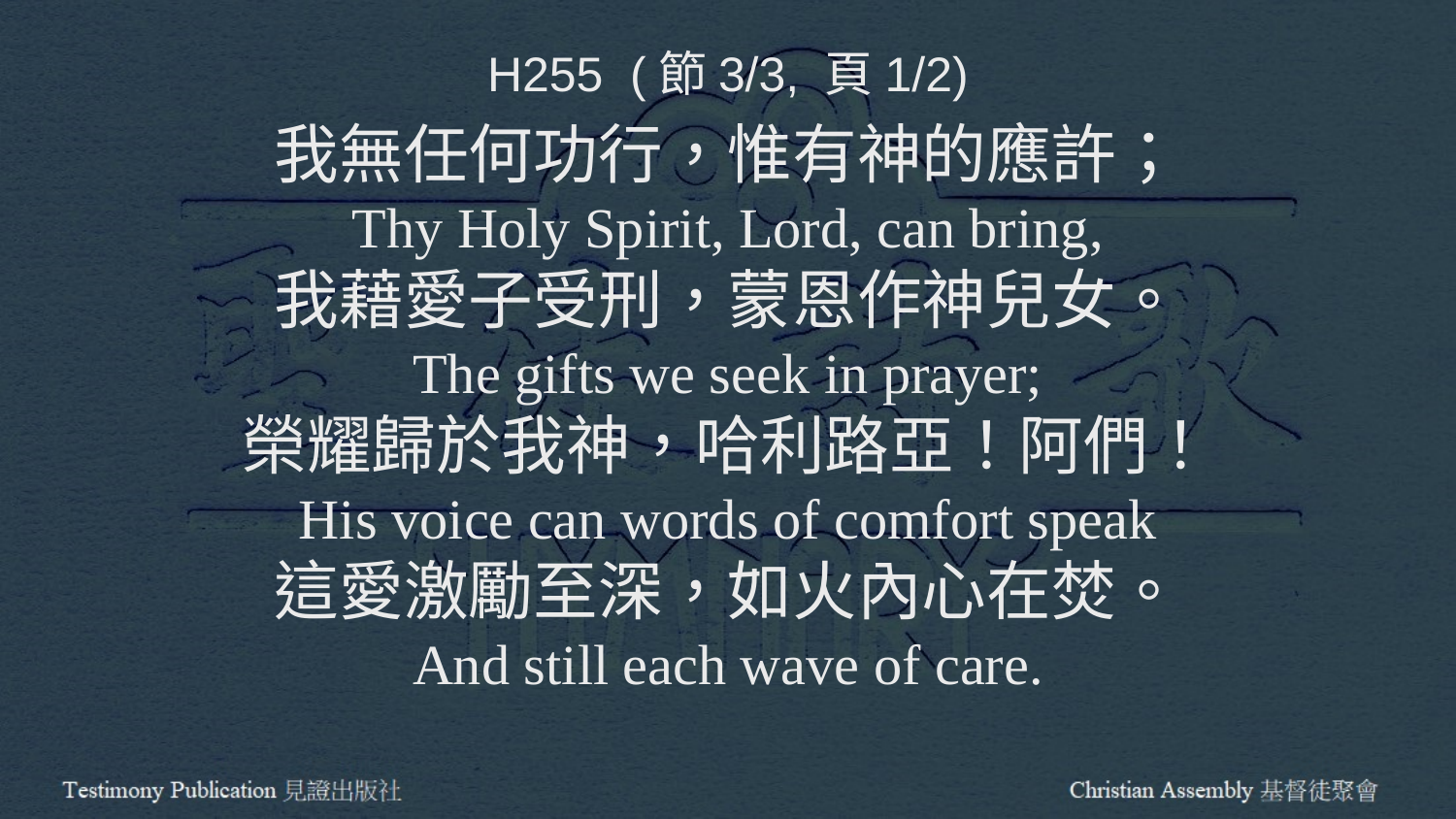

H255  (節3/3, 頁1/2)
我無任何功行，惟有神的應許；
Thy Holy Spirit, Lord, can bring,
我藉愛子受刑，蒙恩作神兒女。
The gifts we seek in prayer;
榮耀歸於我神，哈利路亞！阿們！
His voice can words of comfort speak
這愛激勵至深，如火內心在焚。
And still each wave of care.